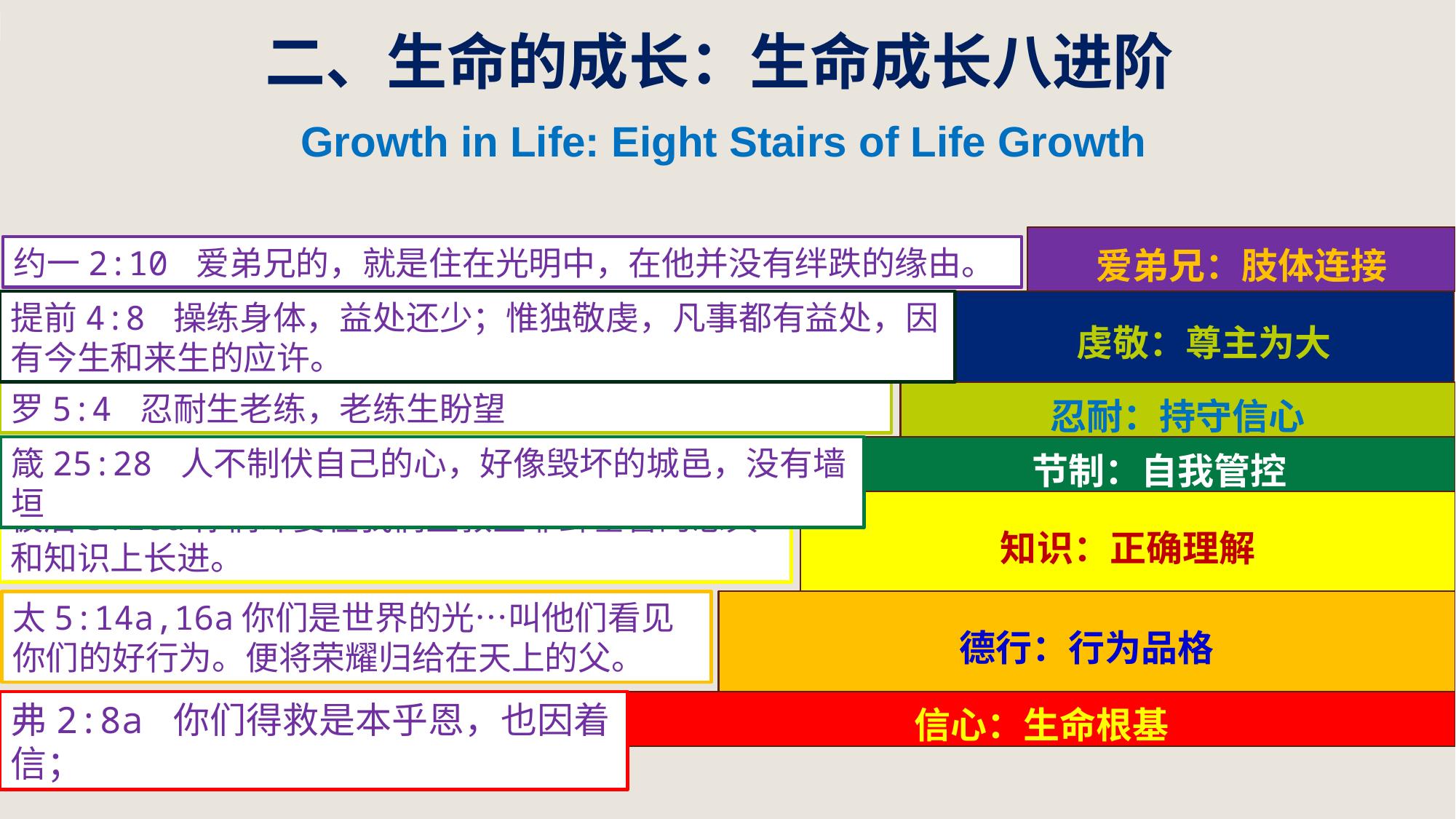

二、生命的成长：生命成长八进阶
               Growth in Life: Eight Stairs of Life Growth

爱弟兄：肢体连接

约一2:10 爱弟兄的，就是住在光明中，在他并没有绊跌的缘由。
提前4:8 操练身体，益处还少；惟独敬虔，凡事都有益处，因有今生和来生的应许。

虔敬：尊主为大

罗5:4 忍耐生老练，老练生盼望

忍耐：持守信心

箴25:28 人不制伏自己的心，好像毁坏的城邑，没有墙垣

节制：自我管控

彼后3:18a你们却要在我们主救主耶稣基督的恩典和知识上长进。

知识：正确理解

太5:14a,16a你们是世界的光…叫他们看见你们的好行为。便将荣耀归给在天上的父。

德行：行为品格

弗2:8a 你们得救是本乎恩，也因着信；

信心：生命根基